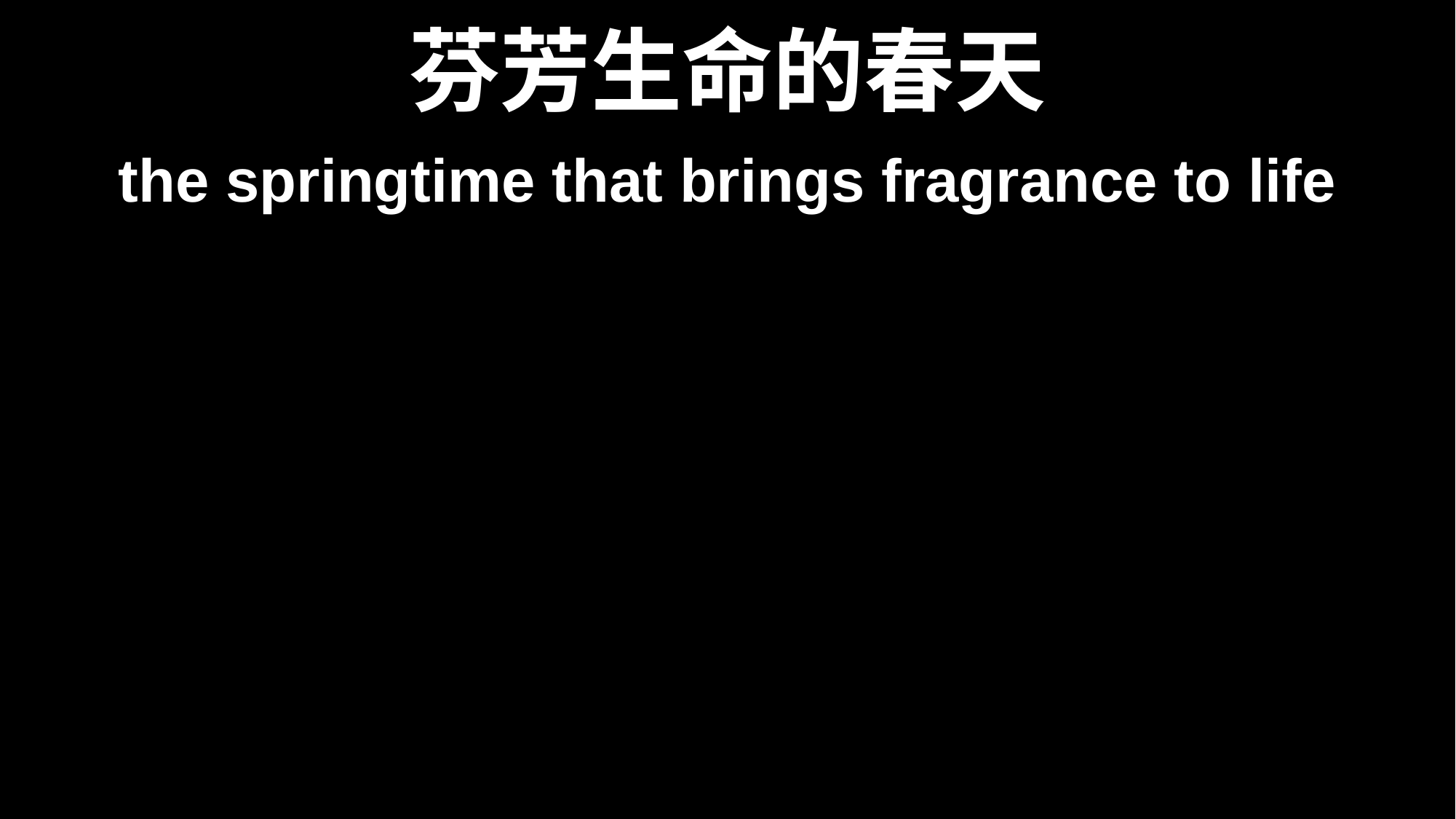

# 芬芳生命的春天
the springtime that brings fragrance to life